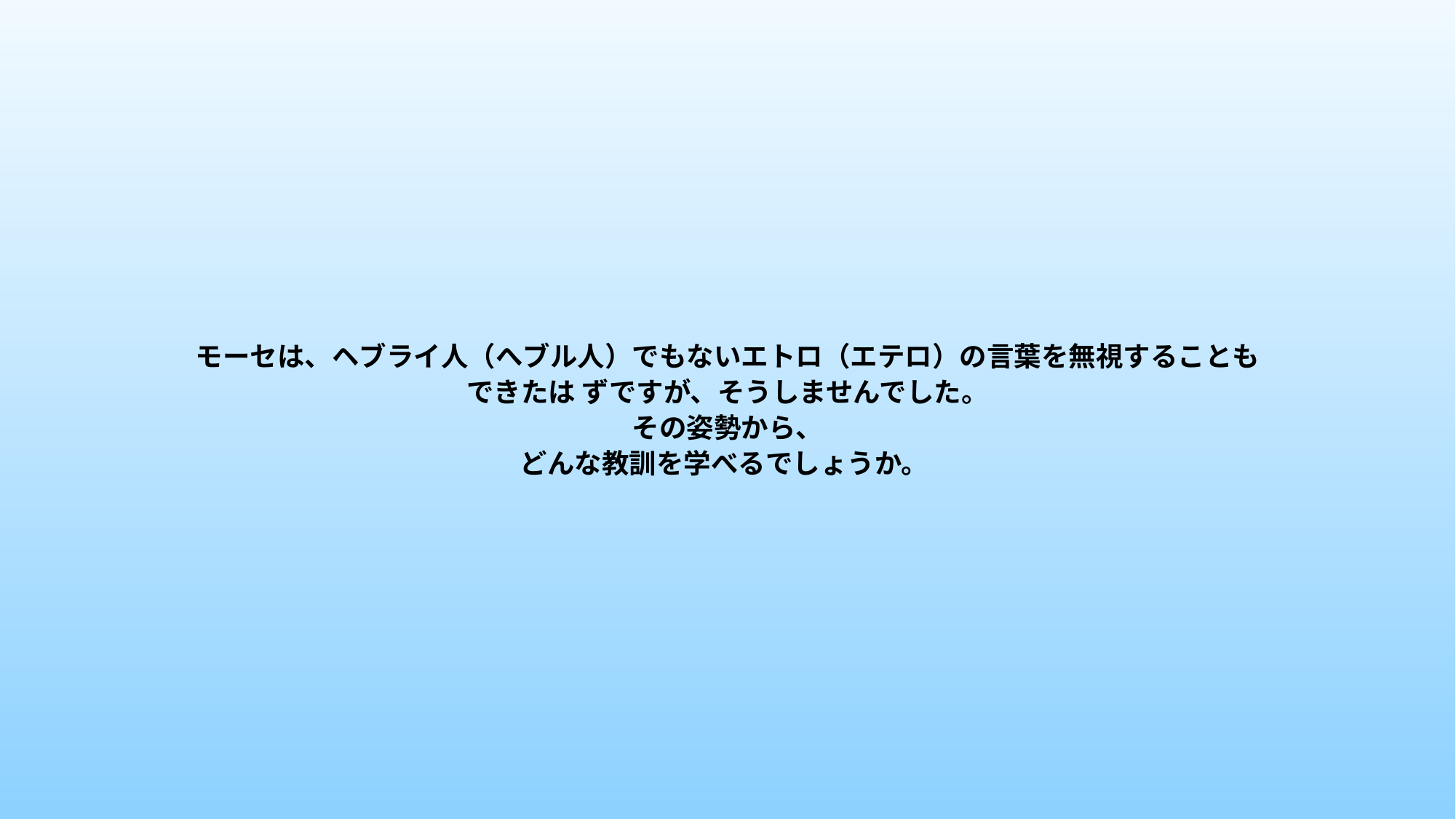

# モーセは、ヘブライ人（へブル人）でもないエトロ（エテロ）の言葉を無視することも できたは ずですが、そうしませんでした。 その姿勢から、 どんな教訓を学べるでしょうか。